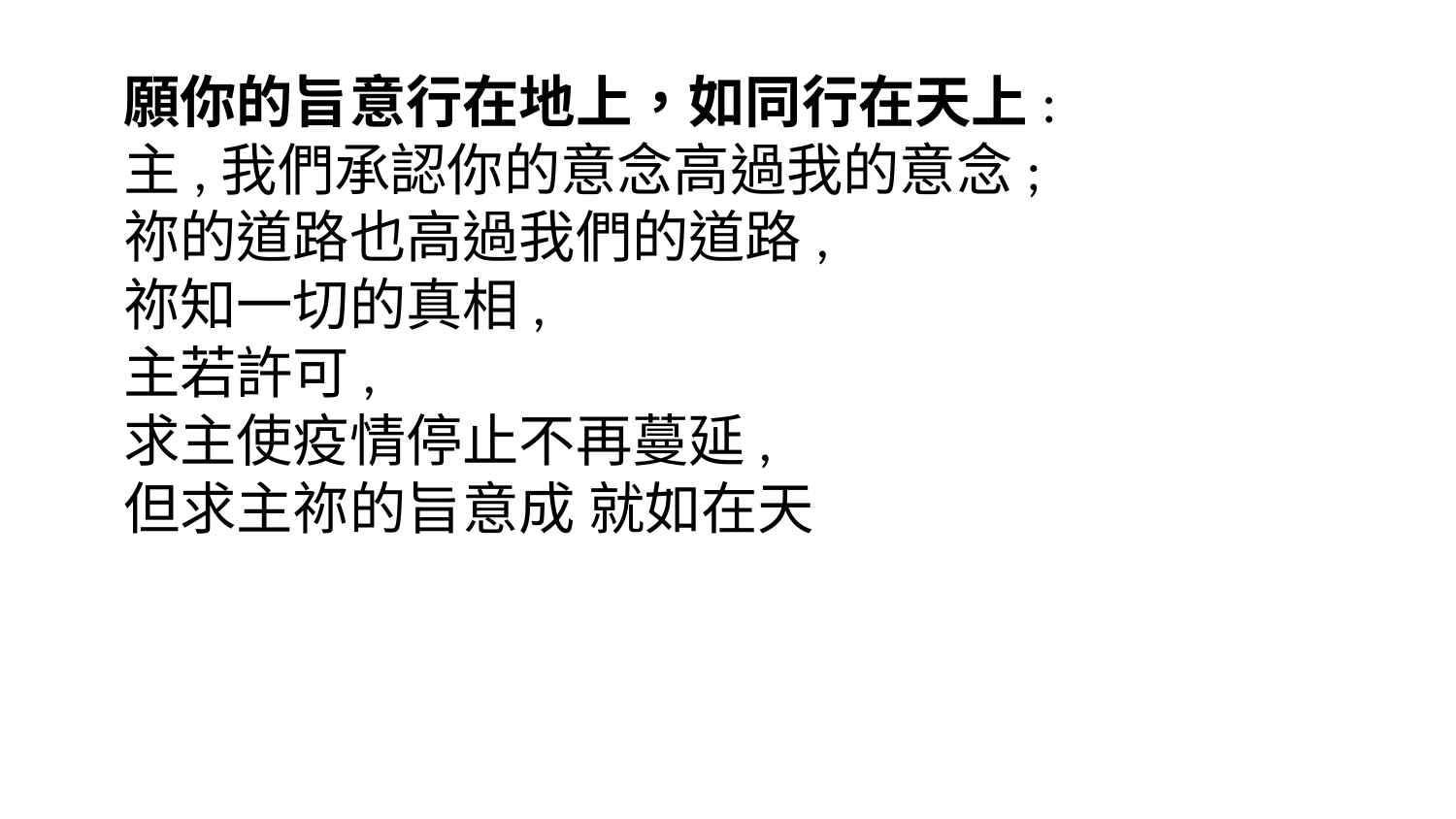

願你的旨意行在地上，如同行在天上:
主,我們承認你的意念高過我的意念;
祢的道路也高過我們的道路,
祢知一切的真相,
主若許可,
求主使疫情停止不再蔓延,
但求主祢的旨意成 就如在天